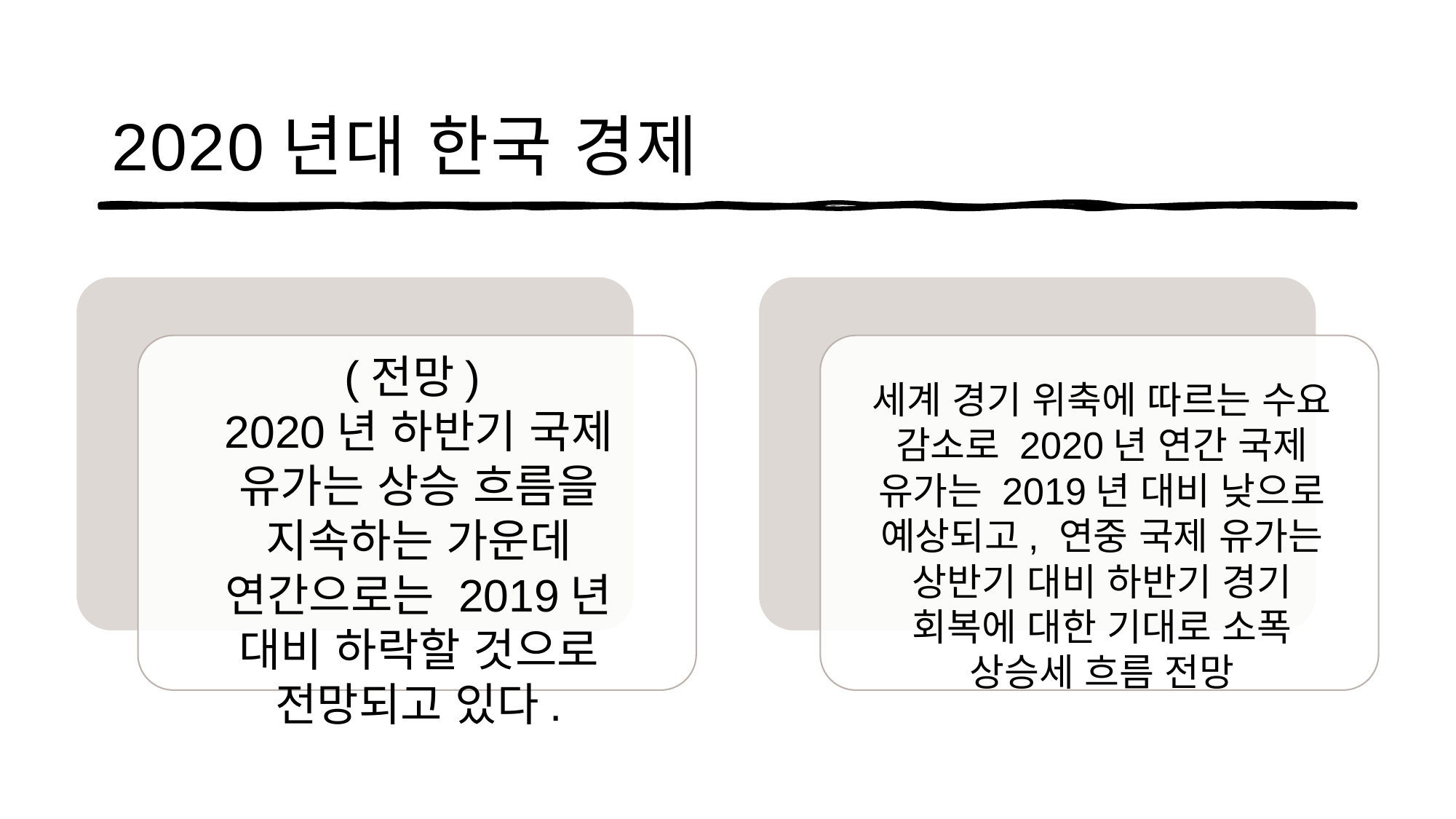

# 2020년대 한국 경제

(전망)
2020년 하반기 국제 유가는 상승 흐름을 지속하는 가운데 연간으로는 2019년 대비 하락할 것으로 전망되고 있다.
세계 경기 위축에 따르는 수요 감소로 2020년 연간 국제 유가는 2019년 대비 낮으로 예상되고, 연중 국제 유가는 상반기 대비 하반기 경기 회복에 대한 기대로 소폭 상승세 흐름 전망